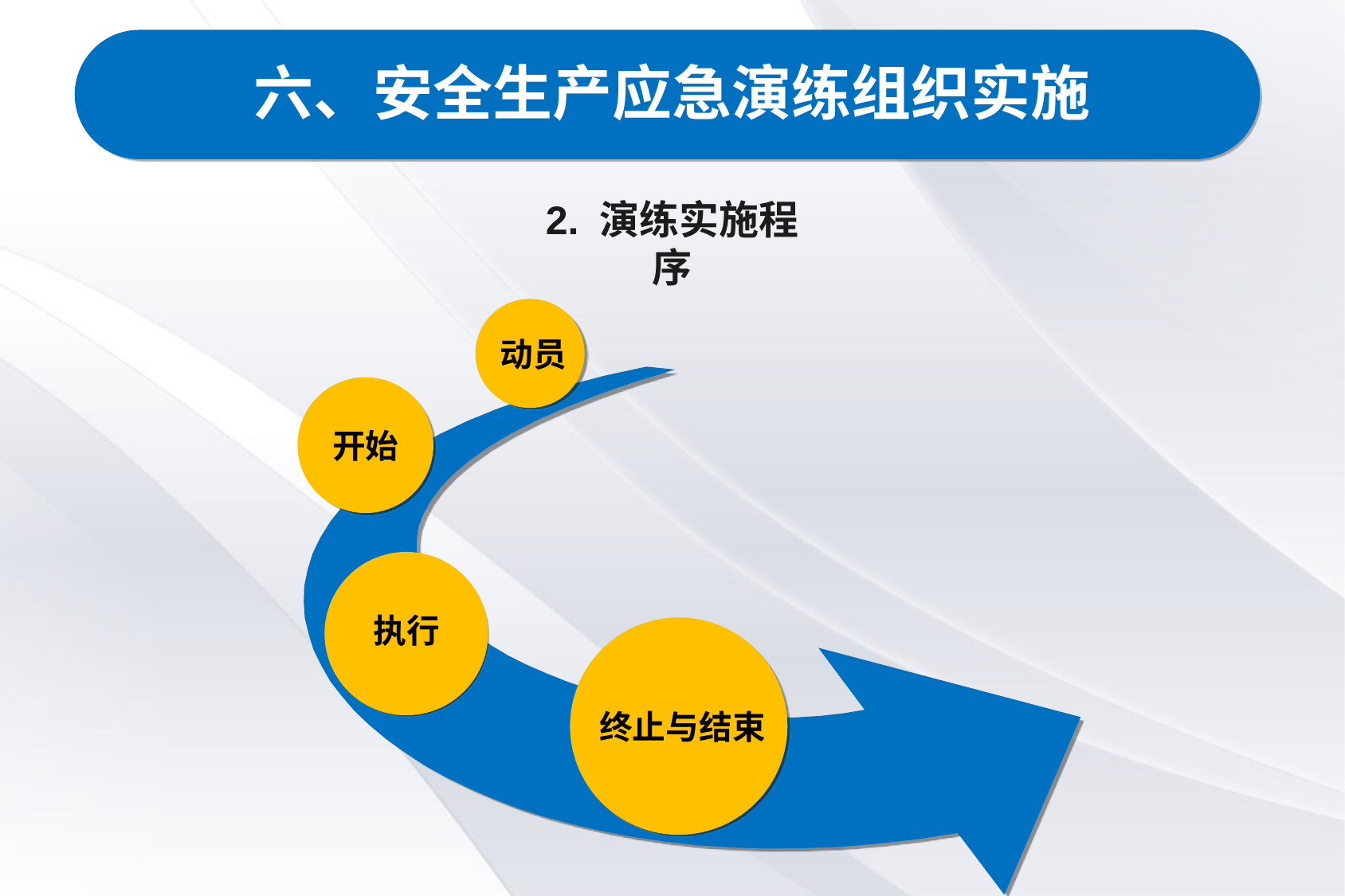

六、安全生产应急演练组织实施
# 2. 演练实施程序

动员

开始

执行

终止与结束